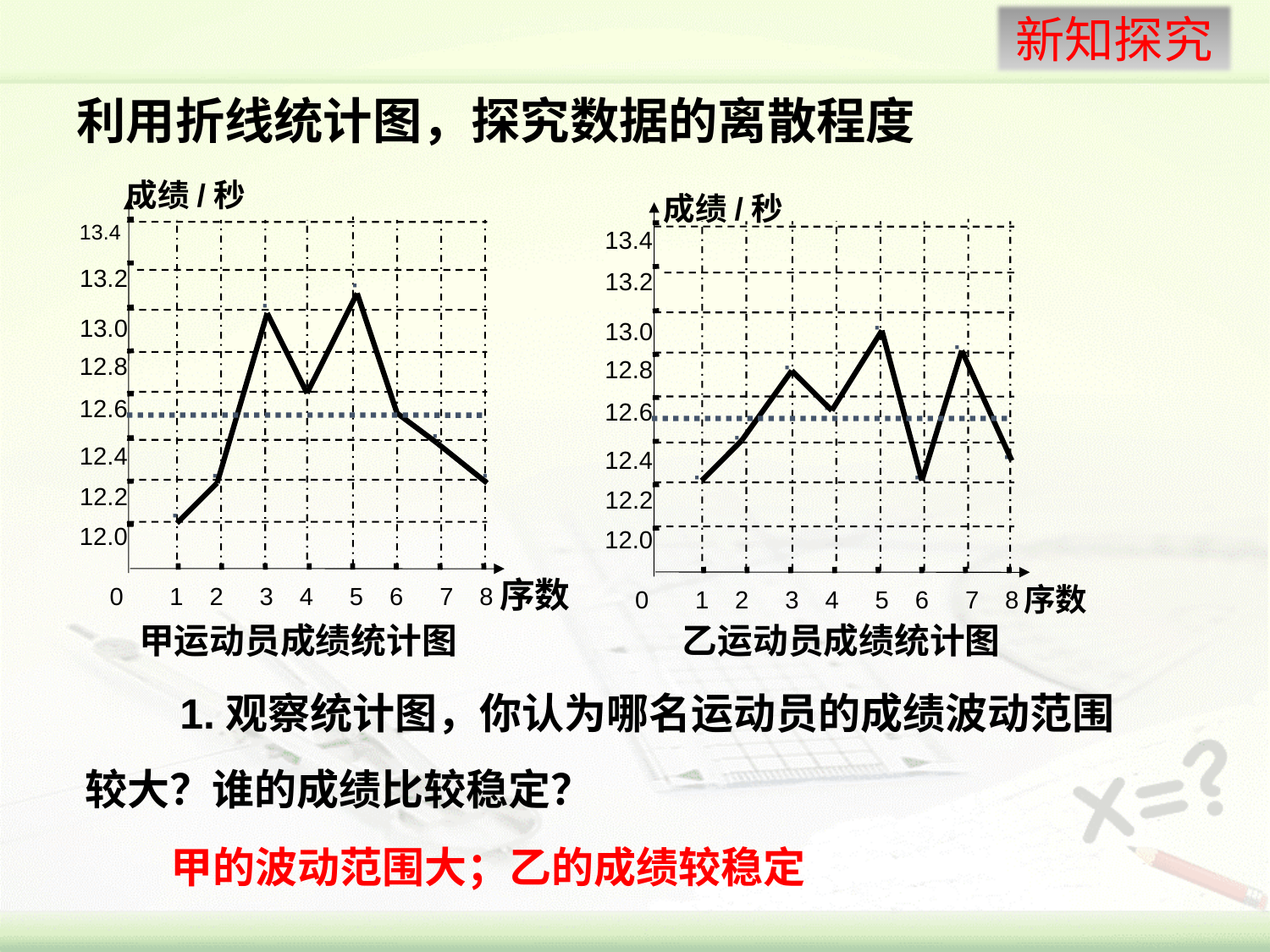

利用折线统计图，探究数据的离散程度
成绩/秒
13.4

13.2
13.0
12.8
12.6
12.4
12.2
12.0
序数
0
1
2
3
4
5
6
7
8
成绩/秒
13.4

13.2
13.0
12.8
12.6
12.4
12.2
12.0
序数
0
1
2
3
4
5
6
7
8

·
·
·
·
·
·
·
·
·
·
·
·
·
·
·
·

甲运动员成绩统计图
乙运动员成绩统计图
        1.观察统计图，你认为哪名运动员的成绩波动范围较大？谁的成绩比较稳定？
甲的波动范围大；乙的成绩较稳定